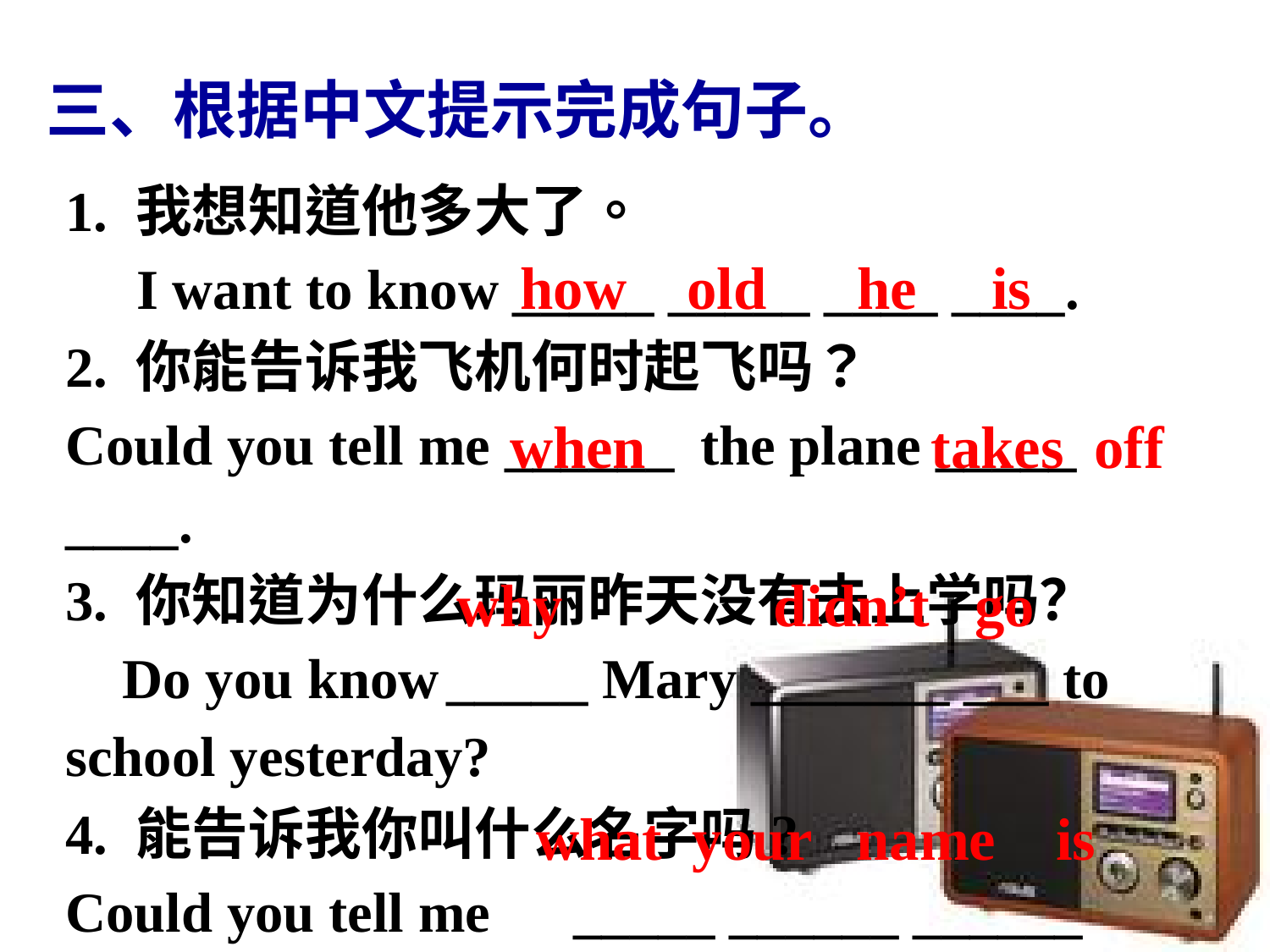

三、根据中文提示完成句子。
1. 我想知道他多大了。
     I want to know _____ _____ ____ ____.
2. 你能告诉我飞机何时起飞吗？
Could you tell me ______	the plane _____ ____.
3. 你知道为什么玛丽昨天没有去上学吗？
    Do you know	_____ Mary _______ ___ to school yesterday?
4. 能告诉我你叫什么名字吗?
Could you tell me	_____ ______ ______ ___?
how    old      he     is
when                   takes  off
why              didn’t   go
what  your   name    is